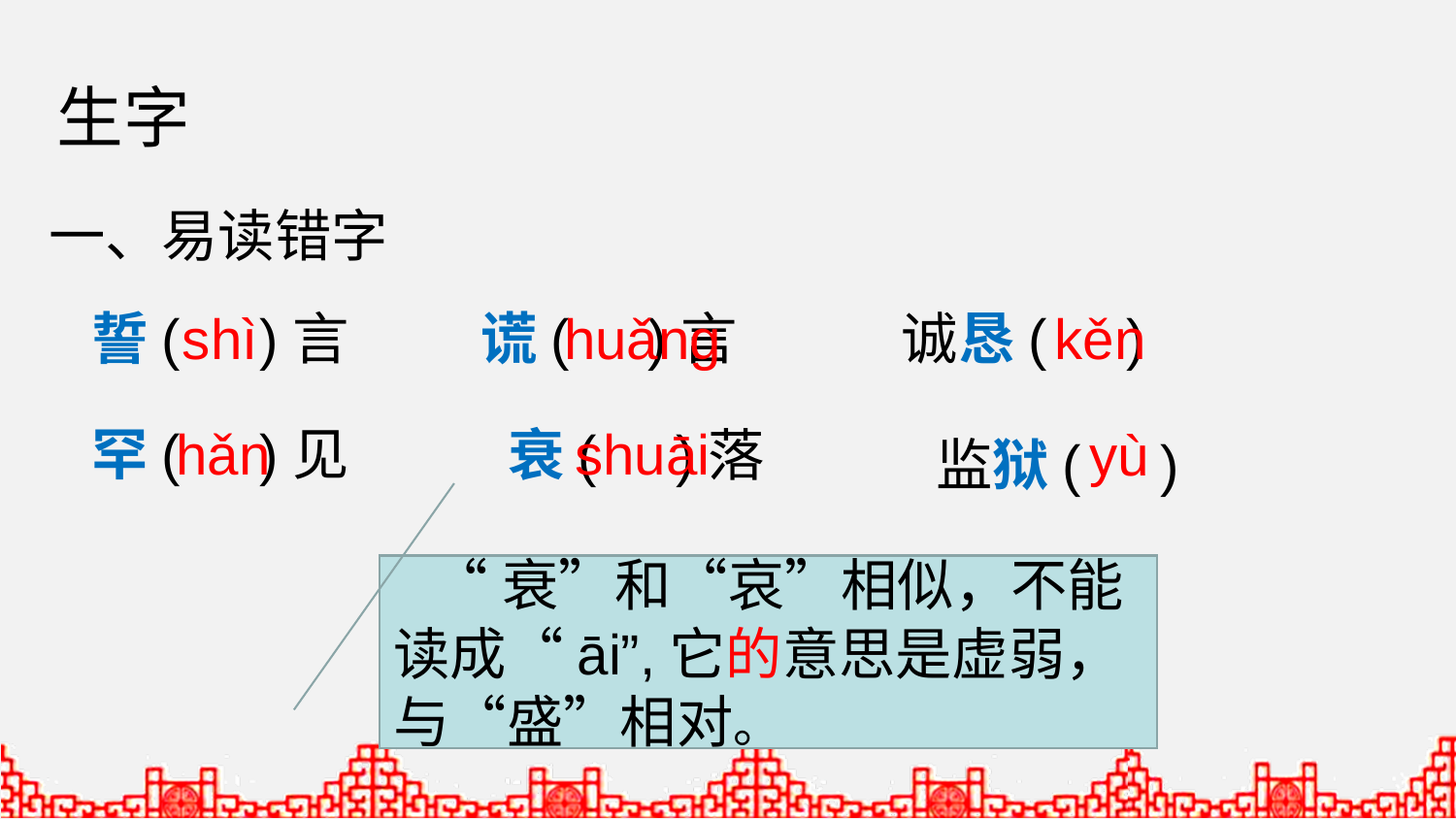

生字
一、易读错字
shì
谎(     )言
huǎng
诚恳(     )
kěn
誓(     )言
罕(     )见
hǎn
shuāi
衰(     )落
yù
监狱(     )
   “衰”和“哀”相似，不能读成“āi”,它的意思是虚弱，与“盛”相对。